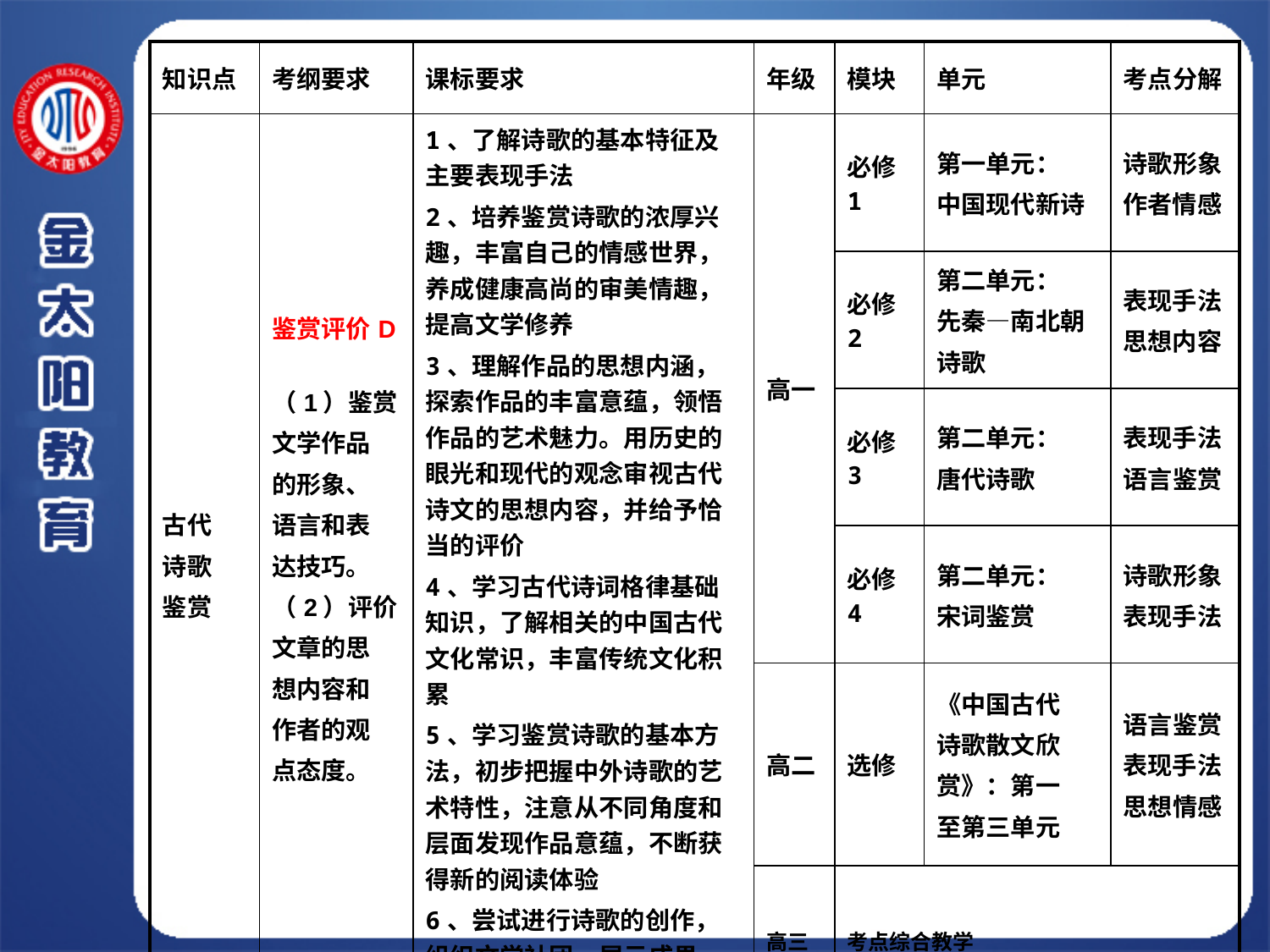

| 知识点 | 考纲要求 | 课标要求 | 年级 | 模块 | 单元 | 考点分解 |
| --- | --- | --- | --- | --- | --- | --- |
| 古代 诗歌 鉴赏 | 鉴赏评价D （1）鉴赏 文学作品 的形象、 语言和表 达技巧。 （2）评价 文章的思 想内容和 作者的观 点态度。 | 1、了解诗歌的基本特征及主要表现手法 2、培养鉴赏诗歌的浓厚兴趣，丰富自己的情感世界，养成健康高尚的审美情趣，提高文学修养 3、理解作品的思想内涵，探索作品的丰富意蕴，领悟作品的艺术魅力。用历史的眼光和现代的观念审视古代诗文的思想内容，并给予恰当的评价 4、学习古代诗词格律基础知识，了解相关的中国古代文化常识，丰富传统文化积累 5、学习鉴赏诗歌的基本方法，初步把握中外诗歌的艺术特性，注意从不同角度和层面发现作品意蕴，不断获得新的阅读体验 6、尝试进行诗歌的创作，组织文学社团，展示成果，交流体会 | 高一 | 必修1 | 第一单元： 中国现代新诗 | 诗歌形象 作者情感 |
|  |  |  |  | 必修2 | 第二单元： 先秦—南北朝 诗歌 | 表现手法 思想内容 |
|  |  |  |  | 必修3 | 第二单元： 唐代诗歌 | 表现手法 语言鉴赏 |
|  |  |  |  | 必修4 | 第二单元： 宋词鉴赏 | 诗歌形象 表现手法 |
|  |  |  | 高二 | 选修 | 《中国古代 诗歌散文欣 赏》：第一 至第三单元 | 语言鉴赏 表现手法 思想情感 |
|  |  |  | 高三 | 考点综合教学 |  |  |